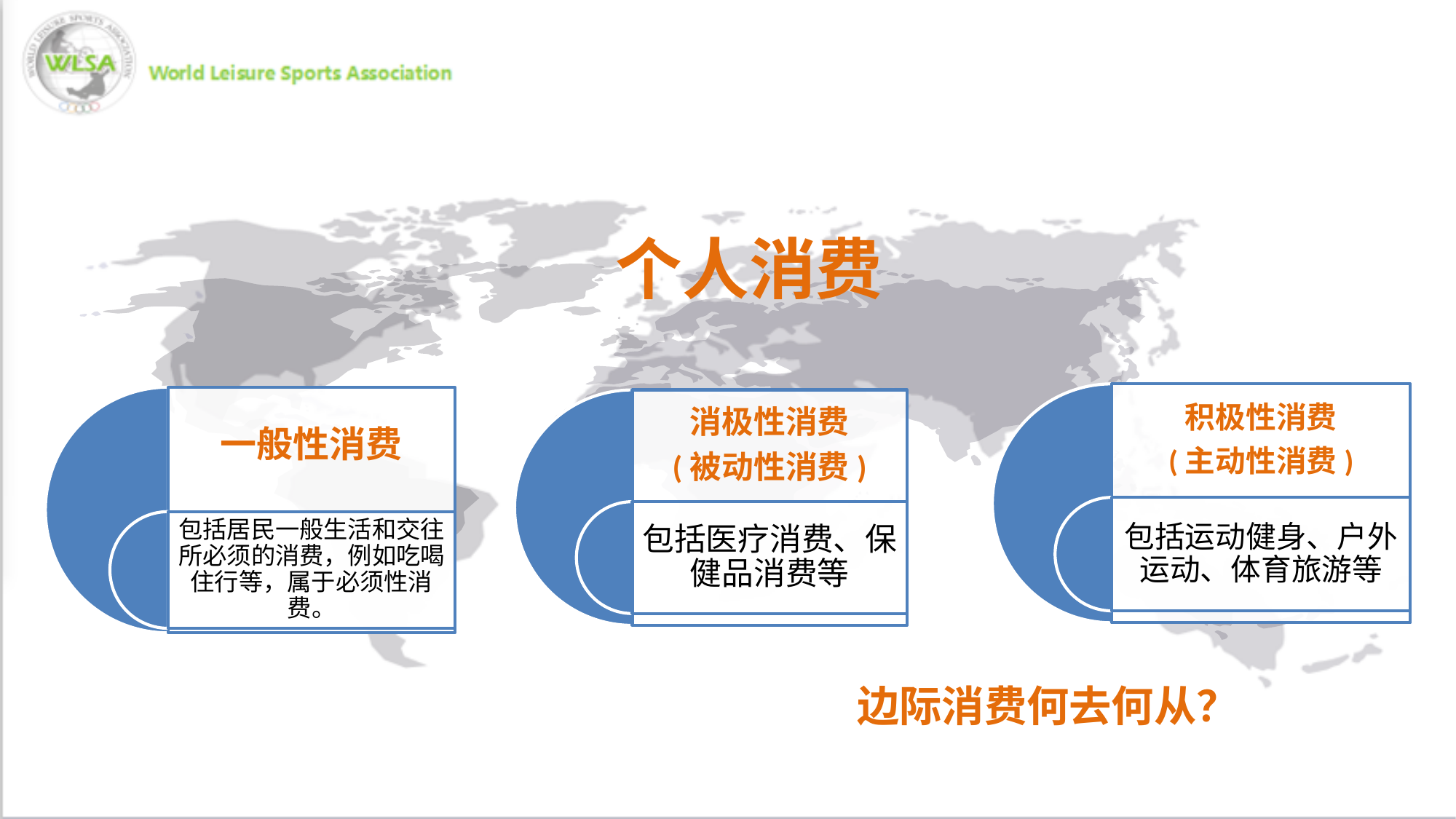

一般性消费
包括居民一般生活和交往所必须的消费，例如吃喝住行等，属于必须性消费。
个人消费

消极性消费
(被动性消费)
包括医疗消费、保健品消费等
积极性消费
(主动性消费)
包括运动健身、户外运动、体育旅游等
边际消费何去何从？